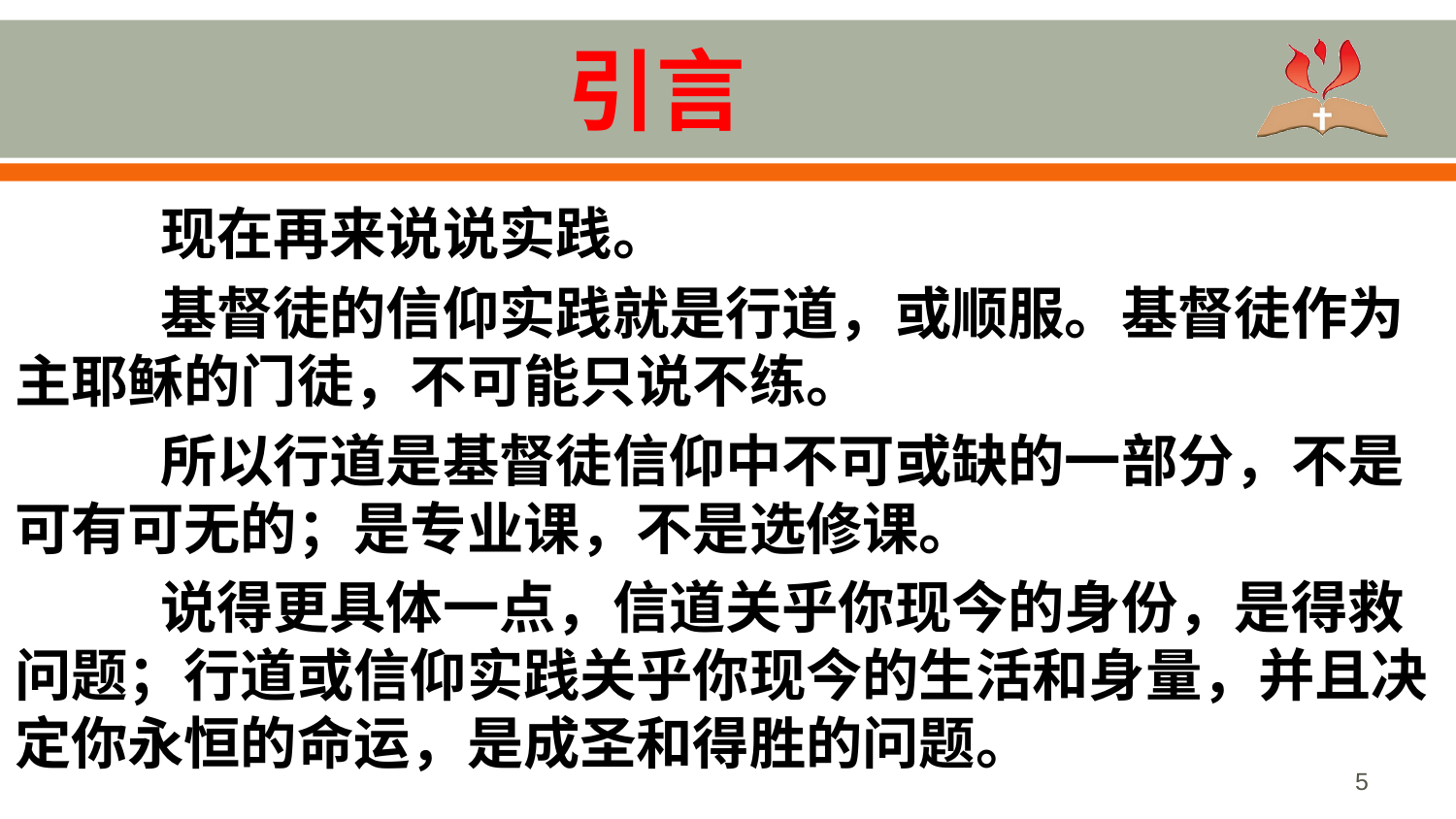

# 引言
	现在再来说说实践。
	基督徒的信仰实践就是行道，或顺服。基督徒作为主耶稣的门徒，不可能只说不练。
	所以行道是基督徒信仰中不可或缺的一部分，不是可有可无的；是专业课，不是选修课。
	说得更具体一点，信道关乎你现今的身份，是得救问题；行道或信仰实践关乎你现今的生活和身量，并且决定你永恒的命运，是成圣和得胜的问题。
5